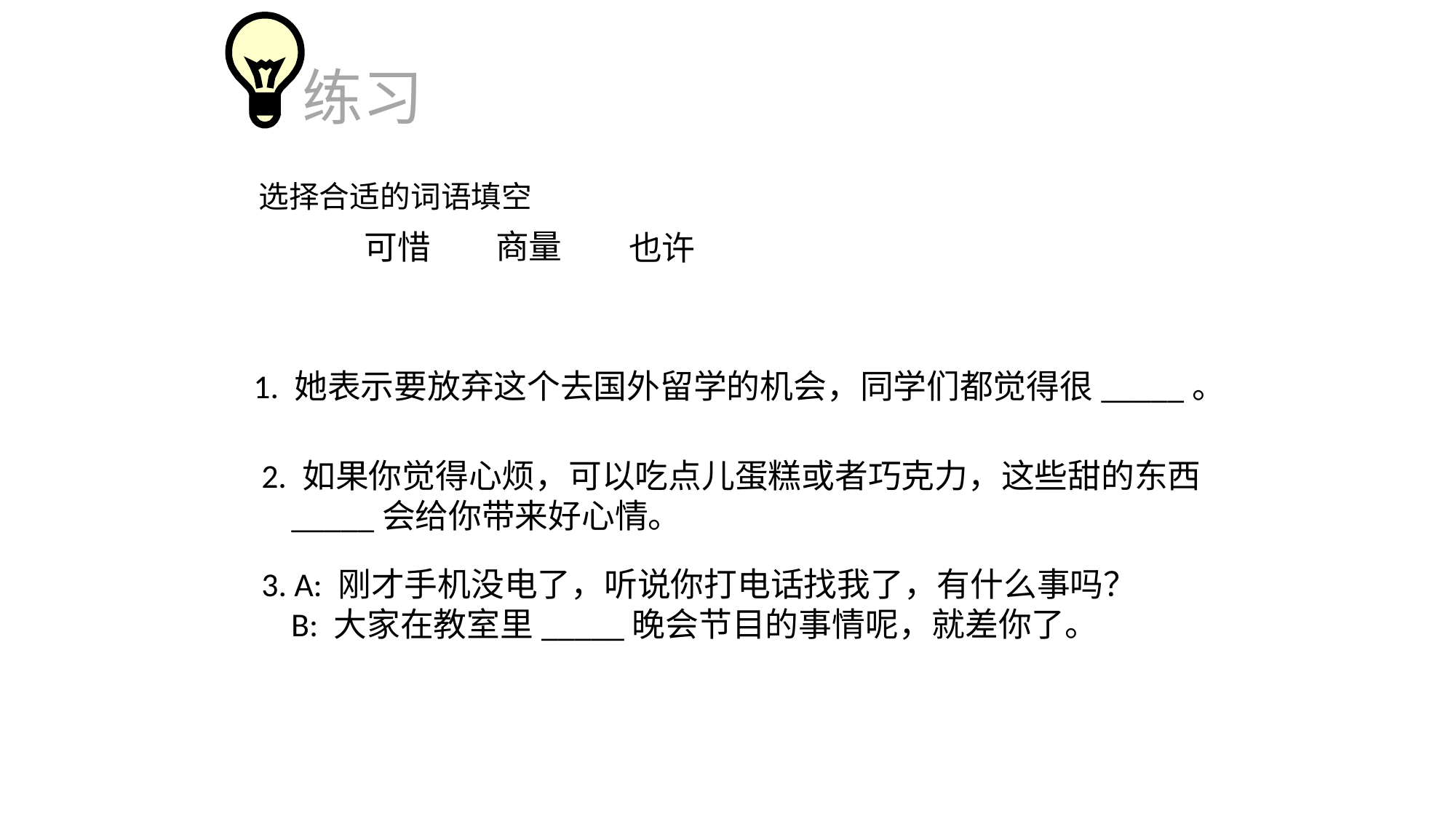

练习
选择合适的词语填空
商量
可惜
也许
1. 她表示要放弃这个去国外留学的机会，同学们都觉得很_____。
2. 如果你觉得心烦，可以吃点儿蛋糕或者巧克力，这些甜的东西
    _____会给你带来好心情。
3. A: 刚才手机没电了，听说你打电话找我了，有什么事吗？
    B: 大家在教室里_____晚会节目的事情呢，就差你了。